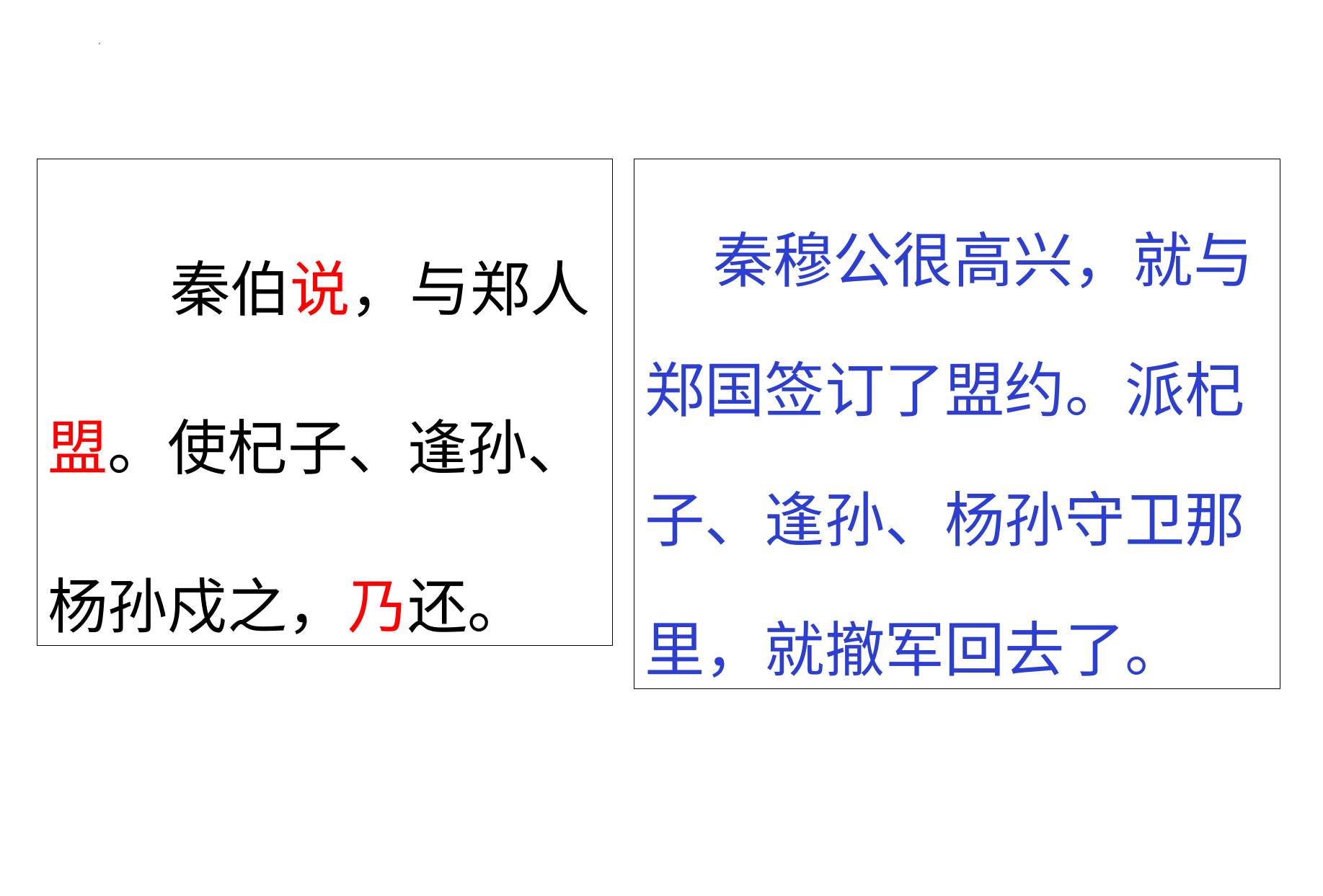

秦伯说，与郑人盟。使杞子、逢孙、杨孙戍之，乃还。
    秦穆公很高兴，就与郑国签订了盟约。派杞子、逢孙、杨孙守卫那里，就撤军回去了。
说：通“悦”，高兴
盟：名作动，订立盟约
乃：于是，就